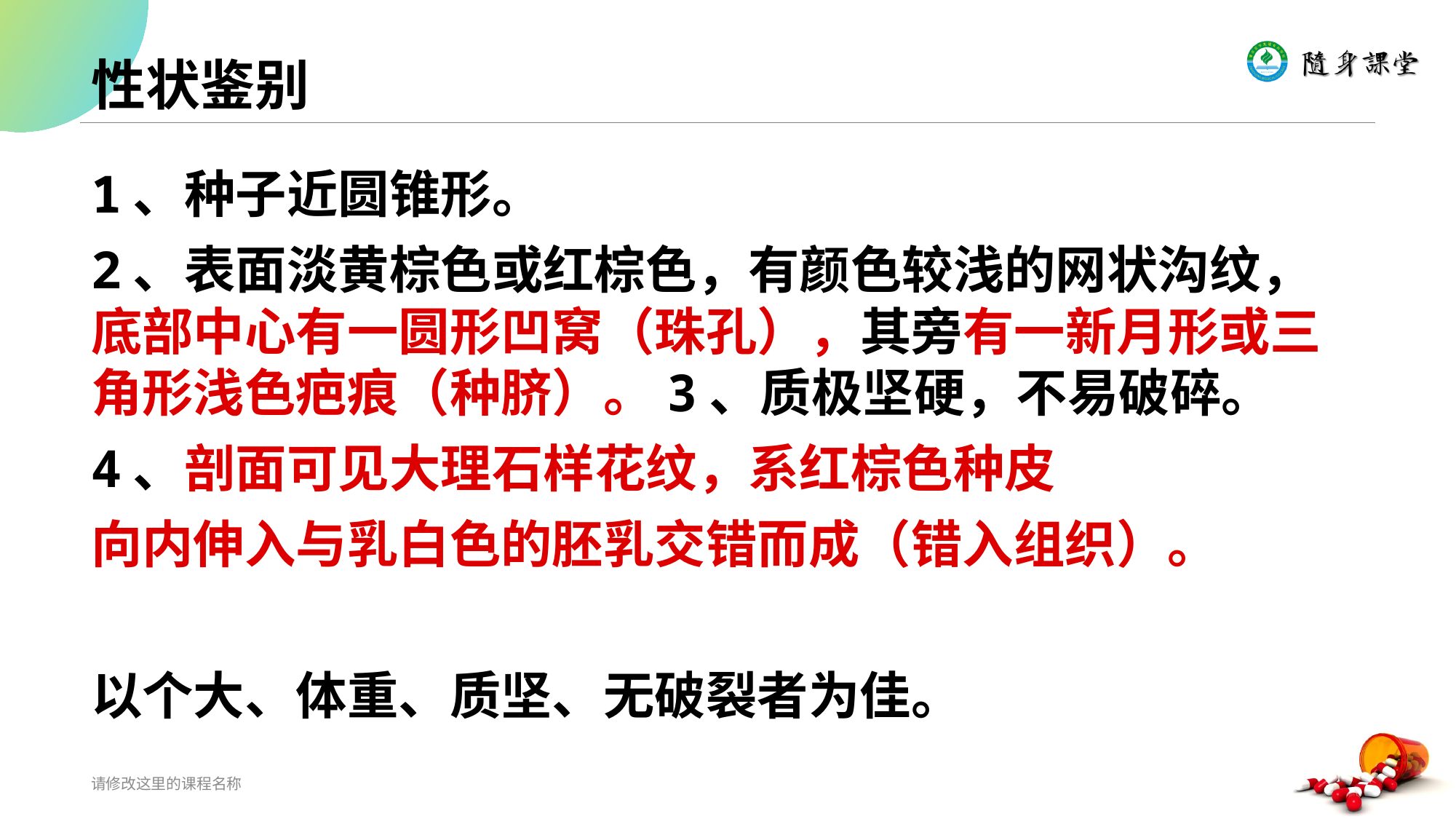

# 性状鉴别

1、种子近圆锥形。
2、表面淡黄棕色或红棕色，有颜色较浅的网状沟纹，底部中心有一圆形凹窝（珠孔），其旁有一新月形或三角形浅色疤痕（种脐）。3、质极坚硬，不易破碎。
4、剖面可见大理石样花纹，系红棕色种皮
向内伸入与乳白色的胚乳交错而成（错入组织）。

以个大、体重、质坚、无破裂者为佳。

请修改这里的课程名称
12